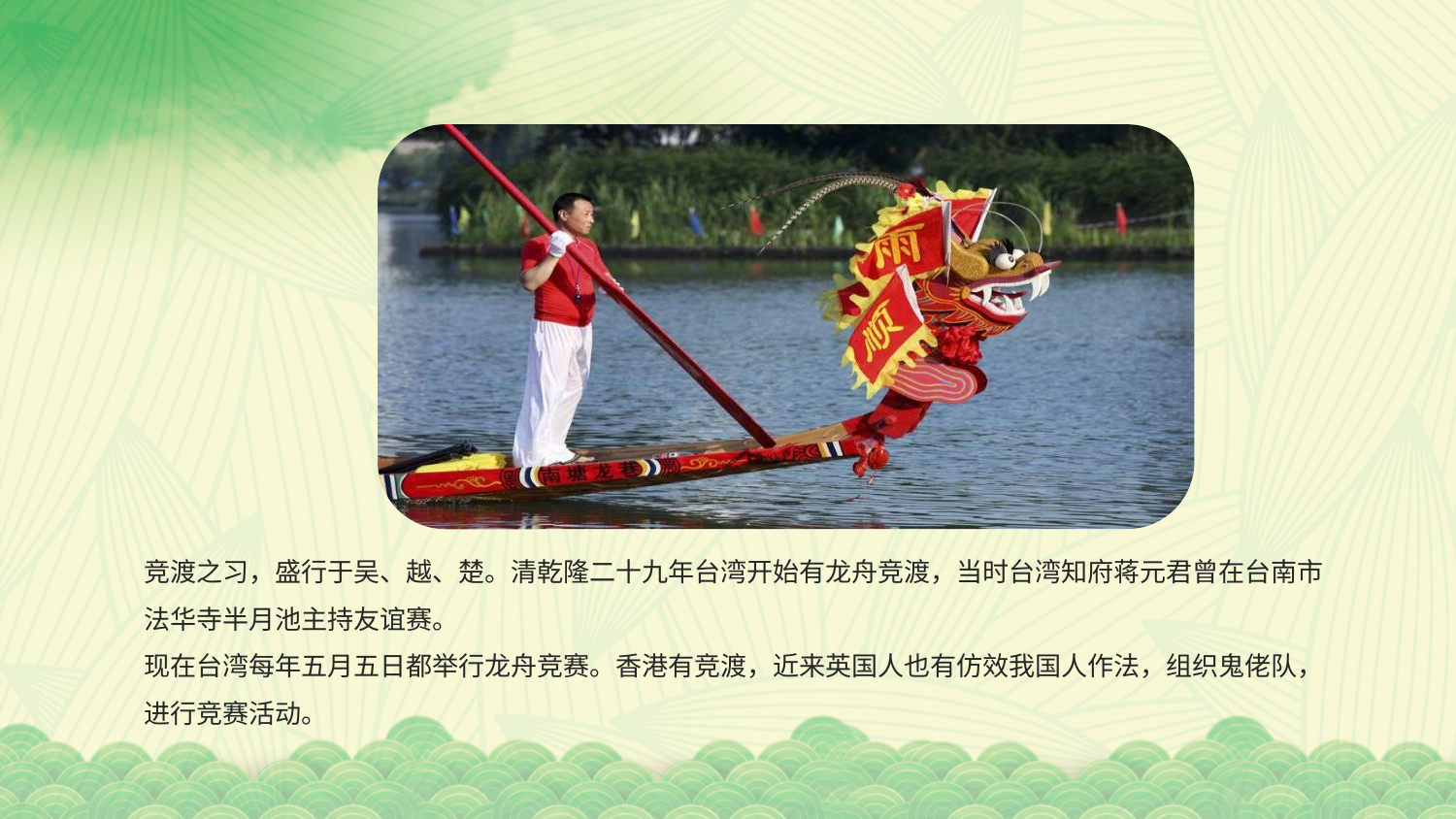

竞渡之习，盛行于吴、越、楚。清乾隆二十九年台湾开始有龙舟竞渡，当时台湾知府蒋元君曾在台南市法华寺半月池主持友谊赛。
现在台湾每年五月五日都举行龙舟竞赛。香港有竞渡，近来英国人也有仿效我国人作法，组织鬼佬队，进行竞赛活动。